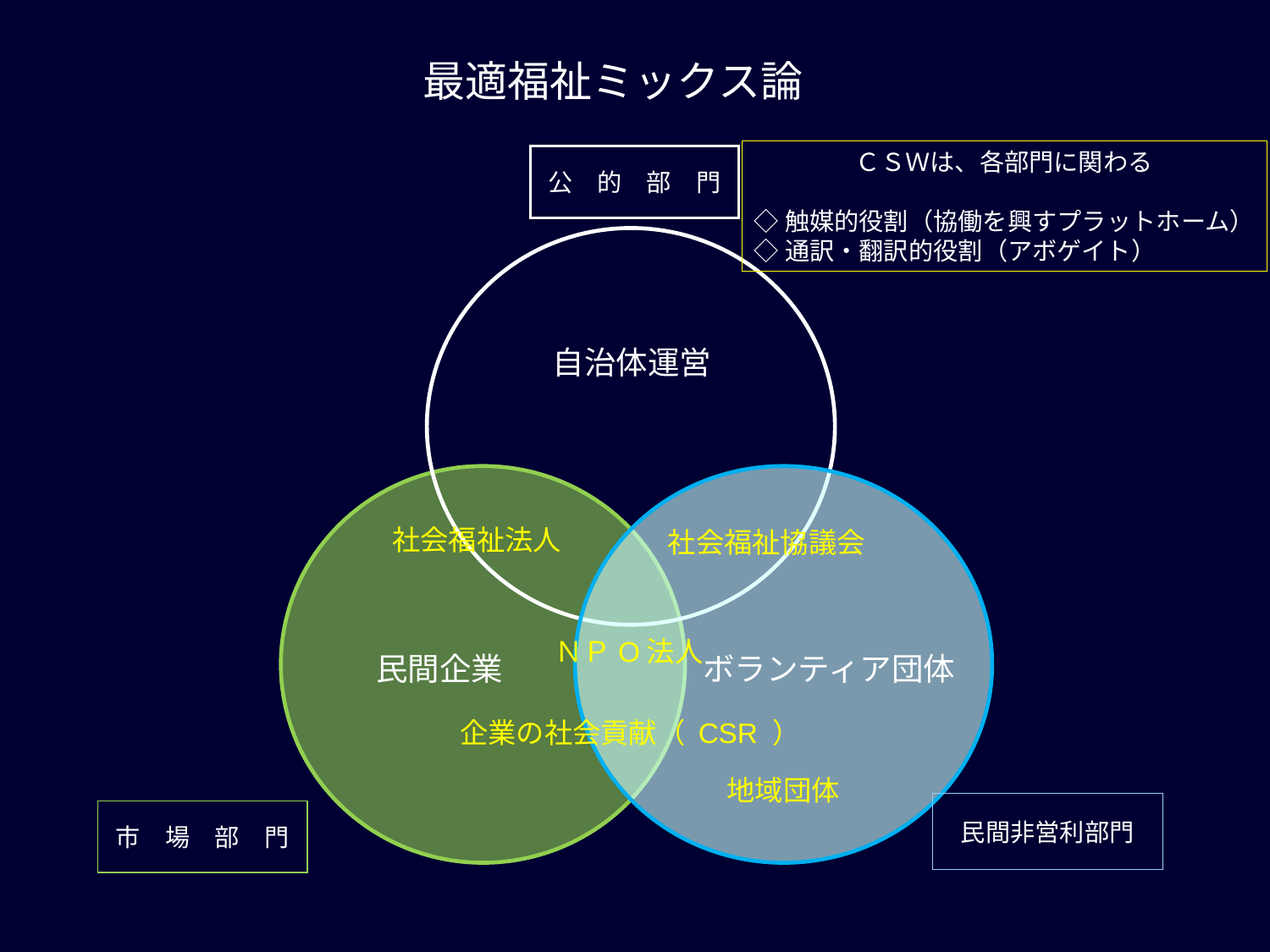

最適福祉ミックス論
ＣＳＷは、各部門に関わる

◇触媒的役割（協働を興すプラットホーム）
◇通訳・翻訳的役割（アボゲイト）
公　的　部　門

自治体運営

社会福祉法人
社会福祉協議会
ＮＰO法人
民間企業
ボランティア団体
企業の社会貢献（ CSR ）
地域団体
民間非営利部門
市　場　部　門